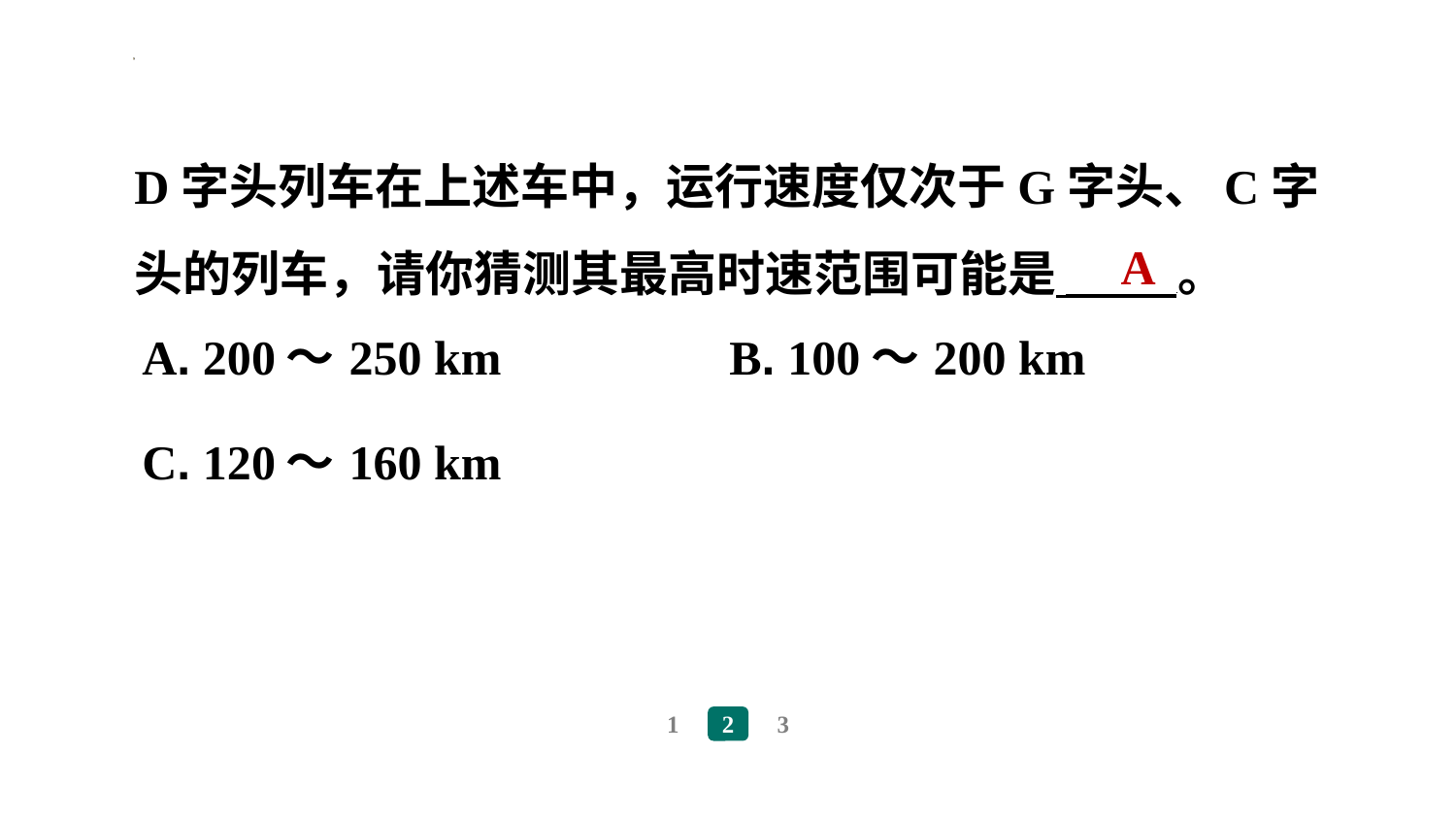

D字头列车在上述车中，运行速度仅次于G字头、C字
头的列车，请你猜测其最高时速范围可能是              ⁠。
A
| A. 200～250 km | B. 100～200 km |
| --- | --- |
| C. 120～160 km |  |
2
3
1